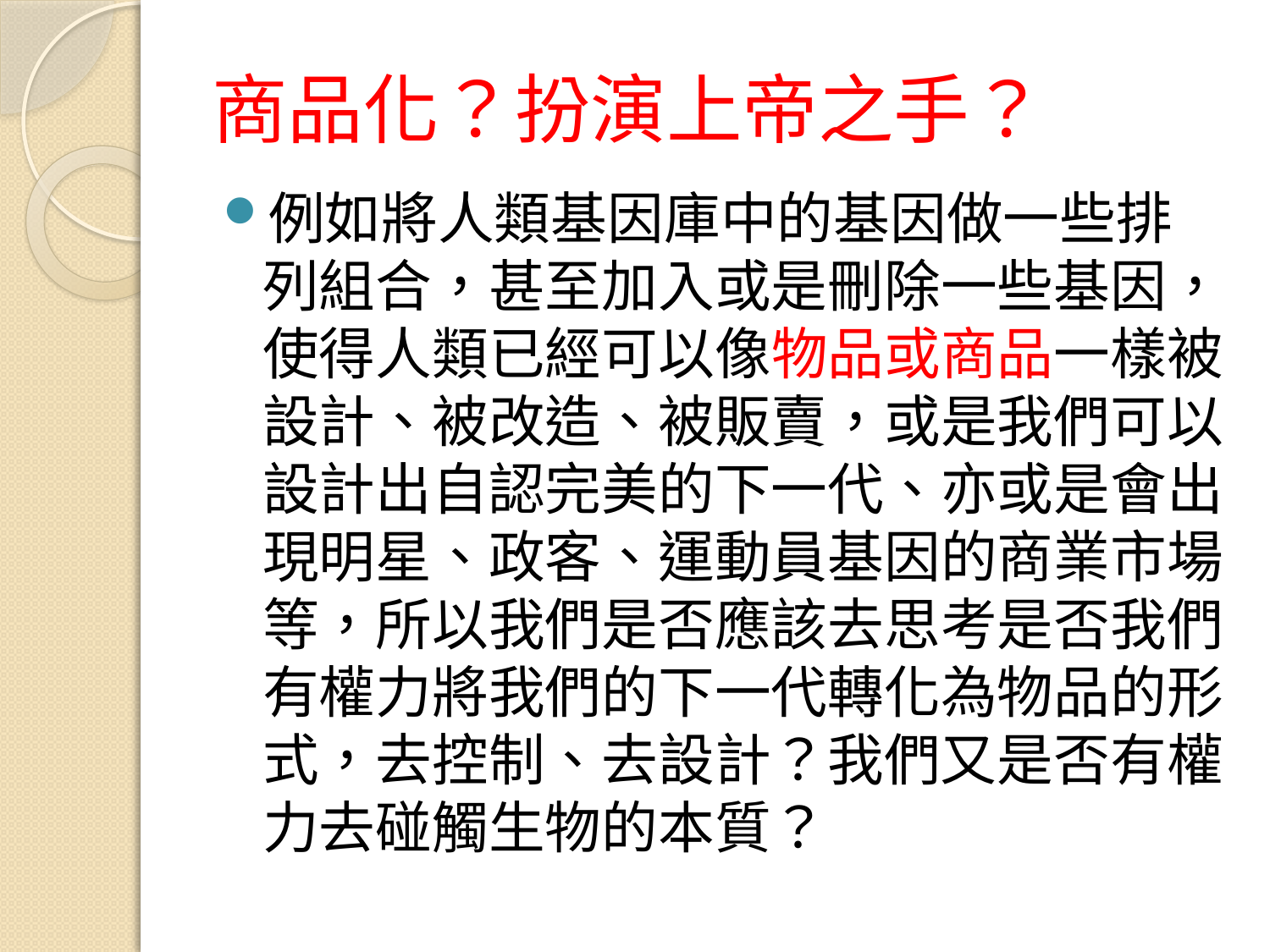

# 商品化？扮演上帝之手？
例如將人類基因庫中的基因做一些排列組合，甚至加入或是刪除一些基因，使得人類已經可以像物品或商品一樣被設計、被改造、被販賣，或是我們可以設計出自認完美的下一代、亦或是會出現明星、政客、運動員基因的商業市場等，所以我們是否應該去思考是否我們有權力將我們的下一代轉化為物品的形式，去控制、去設計？我們又是否有權力去碰觸生物的本質？